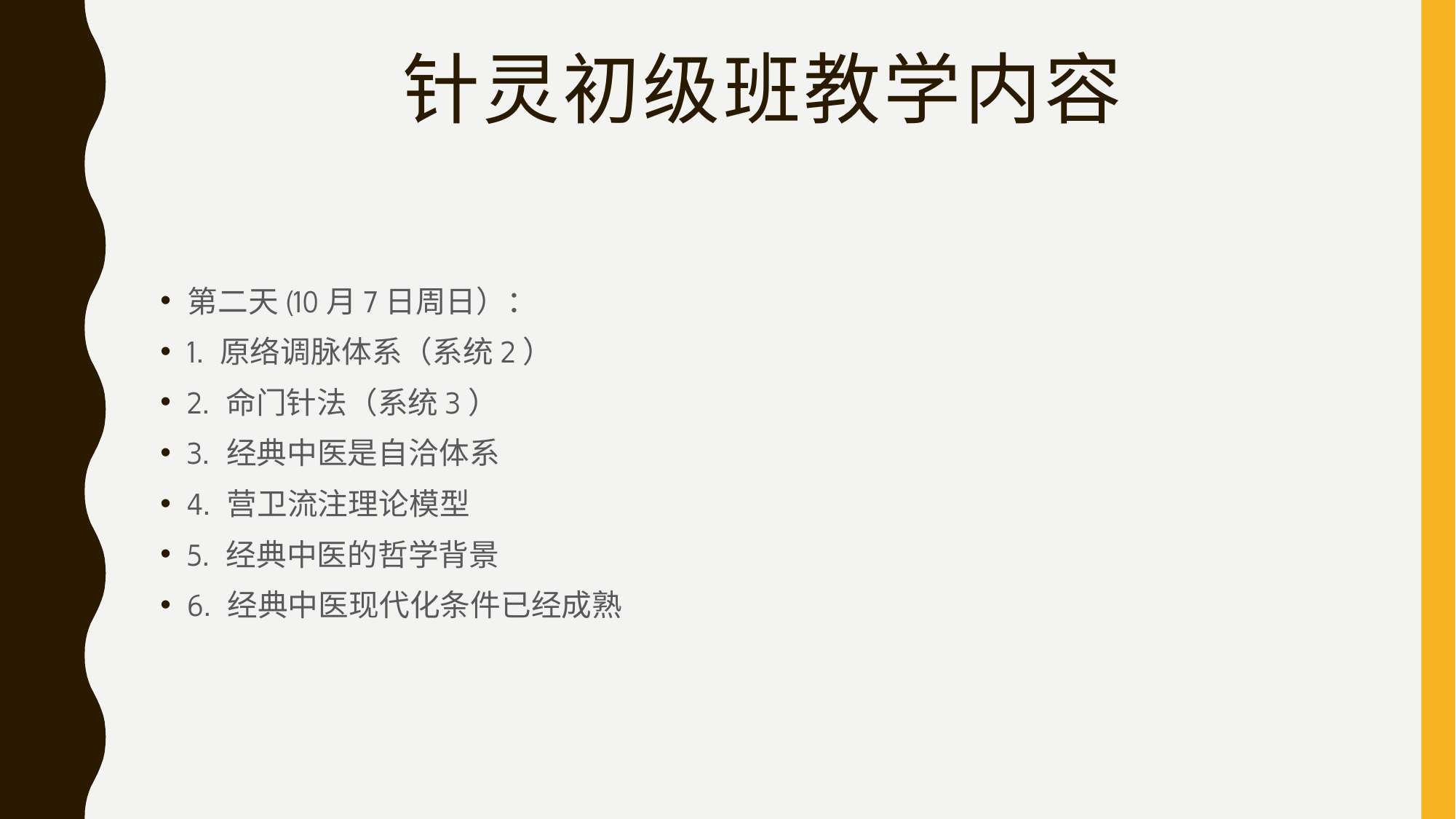

# 针灵初级班教学内容
第二天(10月7日周日）：
1. 原络调脉体系（系统2）
2. 命门针法（系统3）
3. 经典中医是自洽体系
4. 营卫流注理论模型
5. 经典中医的哲学背景
6. 经典中医现代化条件已经成熟